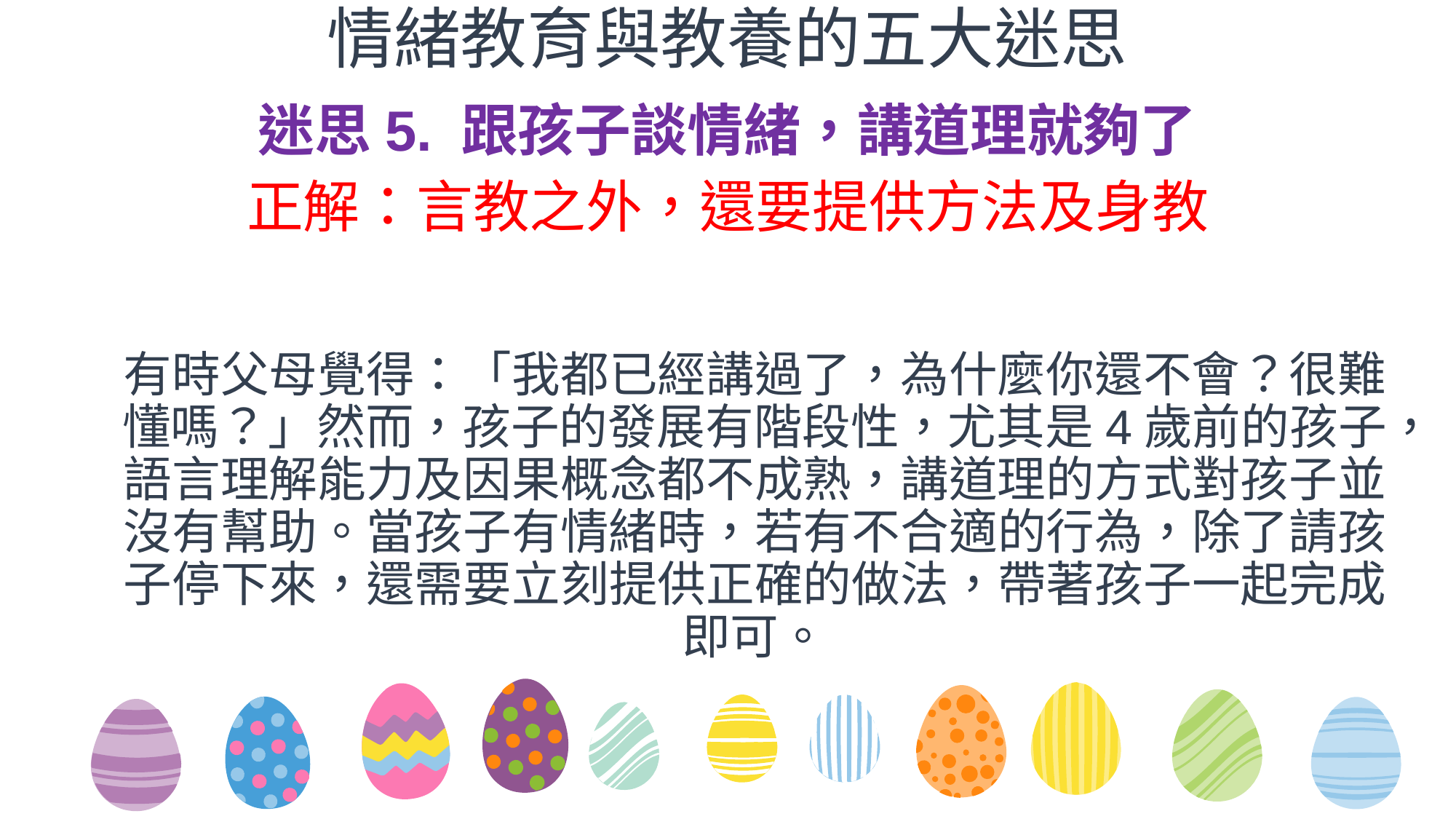

情緒教育與教養的五大迷思
迷思5. 跟孩子談情緒，講道理就夠了
正解：言教之外，還要提供方法及身教
有時父母覺得：「我都已經講過了，為什麼你還不會？很難懂嗎？」然而，孩子的發展有階段性，尤其是4歲前的孩子，語言理解能力及因果概念都不成熟，講道理的方式對孩子並沒有幫助。當孩子有情緒時，若有不合適的行為，除了請孩子停下來，還需要立刻提供正確的做法，帶著孩子一起完成即可。